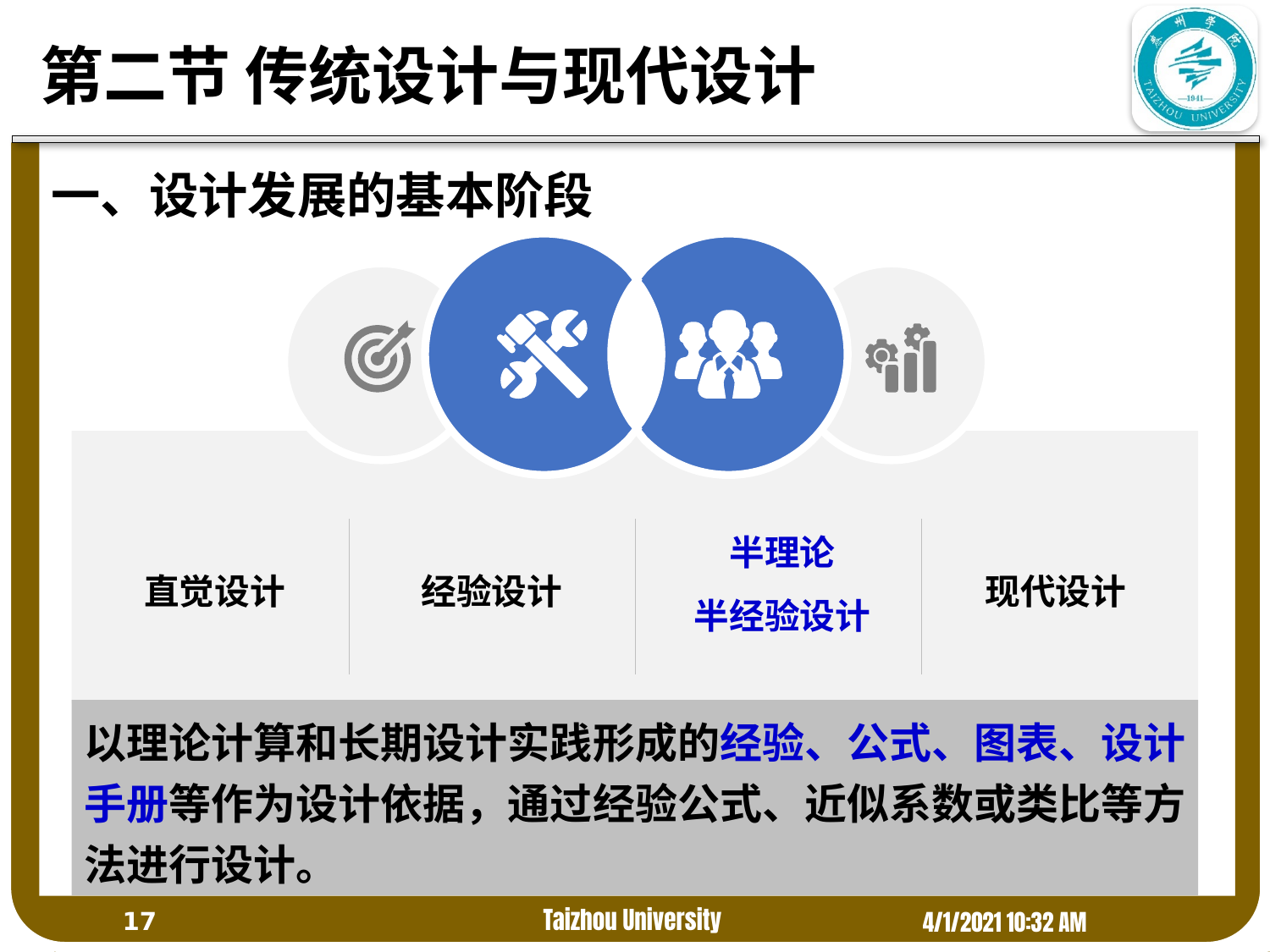

一、设计发展的基本阶段

半理论
半经验设计
直觉设计
经验设计
现代设计
以理论计算和长期设计实践形成的经验、公式、图表、设计手册等作为设计依据，通过经验公式、近似系数或类比等方法进行设计。
17